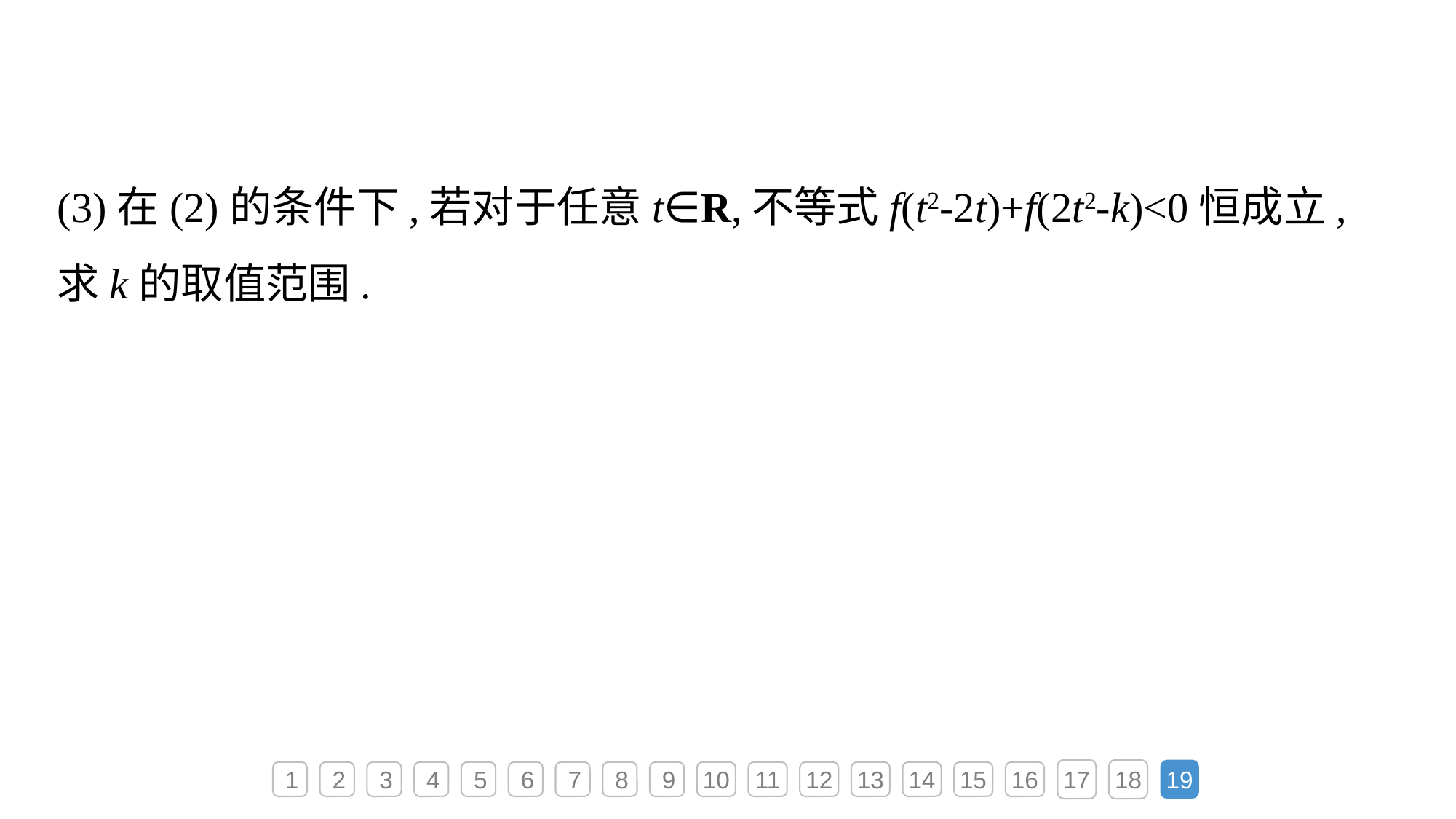

(3)在(2)的条件下,若对于任意t∈R,不等式f(t2-2t)+f(2t2-k)<0恒成立,求k的取值范围.
17
18
19
1
2
3
4
5
6
7
8
9
10
11
12
13
14
15
16